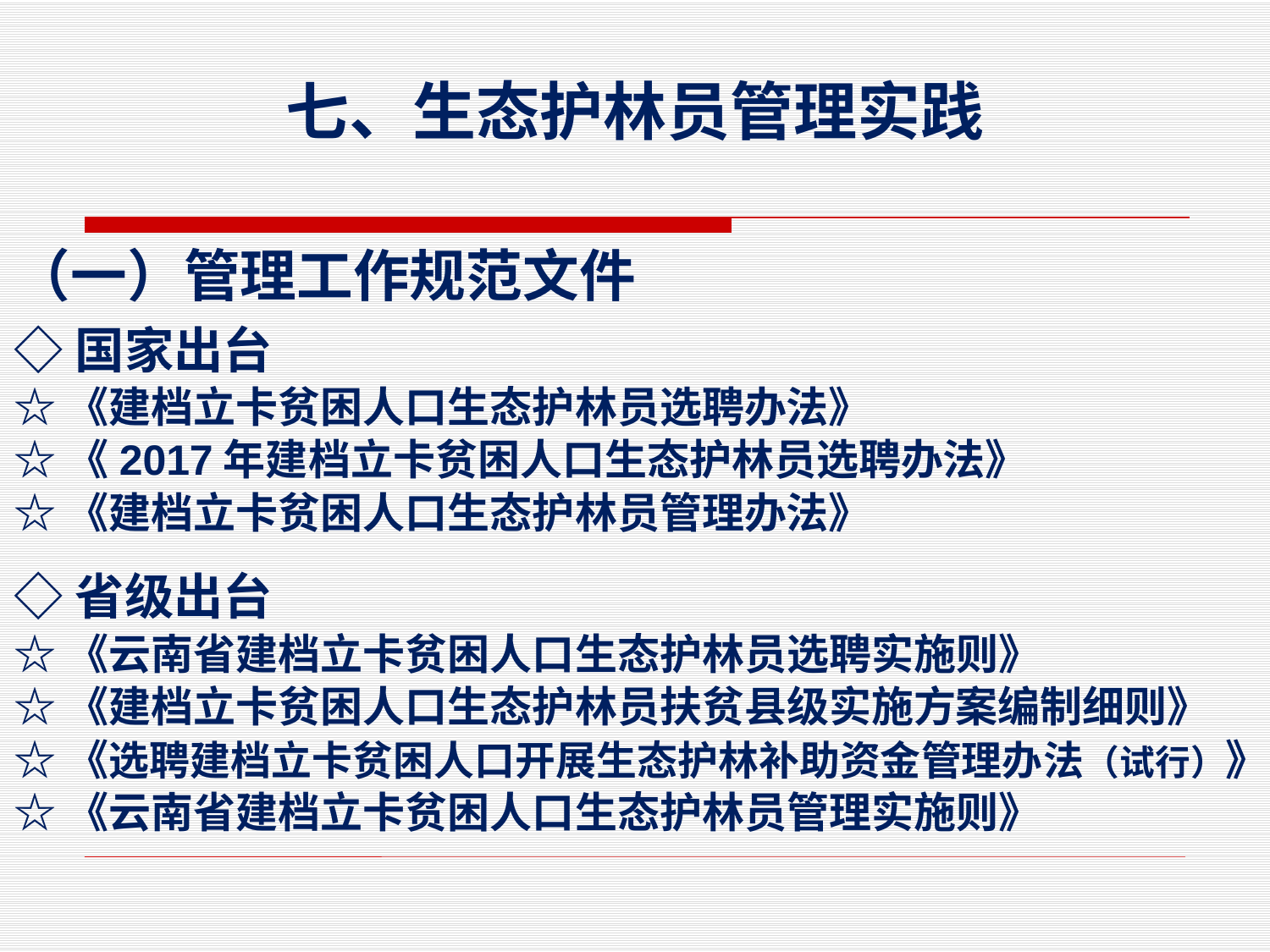

# 七、生态护林员管理实践
（一）管理工作规范文件

◇国家出台
☆《建档立卡贫困人口生态护林员选聘办法》
☆《2017年建档立卡贫困人口生态护林员选聘办法》
☆《建档立卡贫困人口生态护林员管理办法》

◇省级出台
☆《云南省建档立卡贫困人口生态护林员选聘实施则》
☆《建档立卡贫困人口生态护林员扶贫县级实施方案编制细则》
☆《选聘建档立卡贫困人口开展生态护林补助资金管理办法（试行）》
☆《云南省建档立卡贫困人口生态护林员管理实施则》